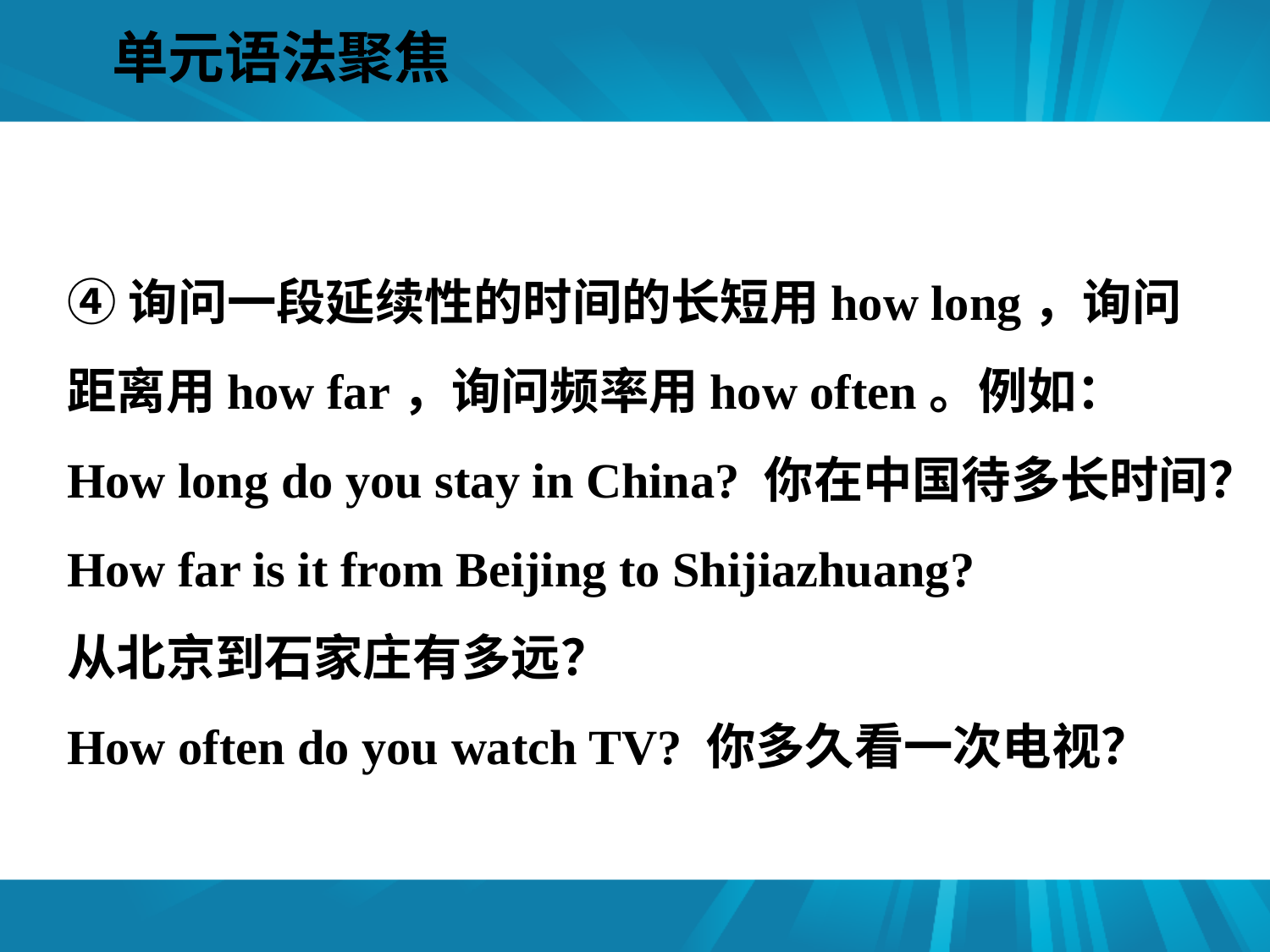

单元语法聚焦
#
④询问一段延续性的时间的长短用how long，询问距离用how far，询问频率用how often。例如：
How long do you stay in China? 你在中国待多长时间？
How far is it from Beijing to Shijiazhuang?
从北京到石家庄有多远？
How often do you watch TV? 你多久看一次电视？